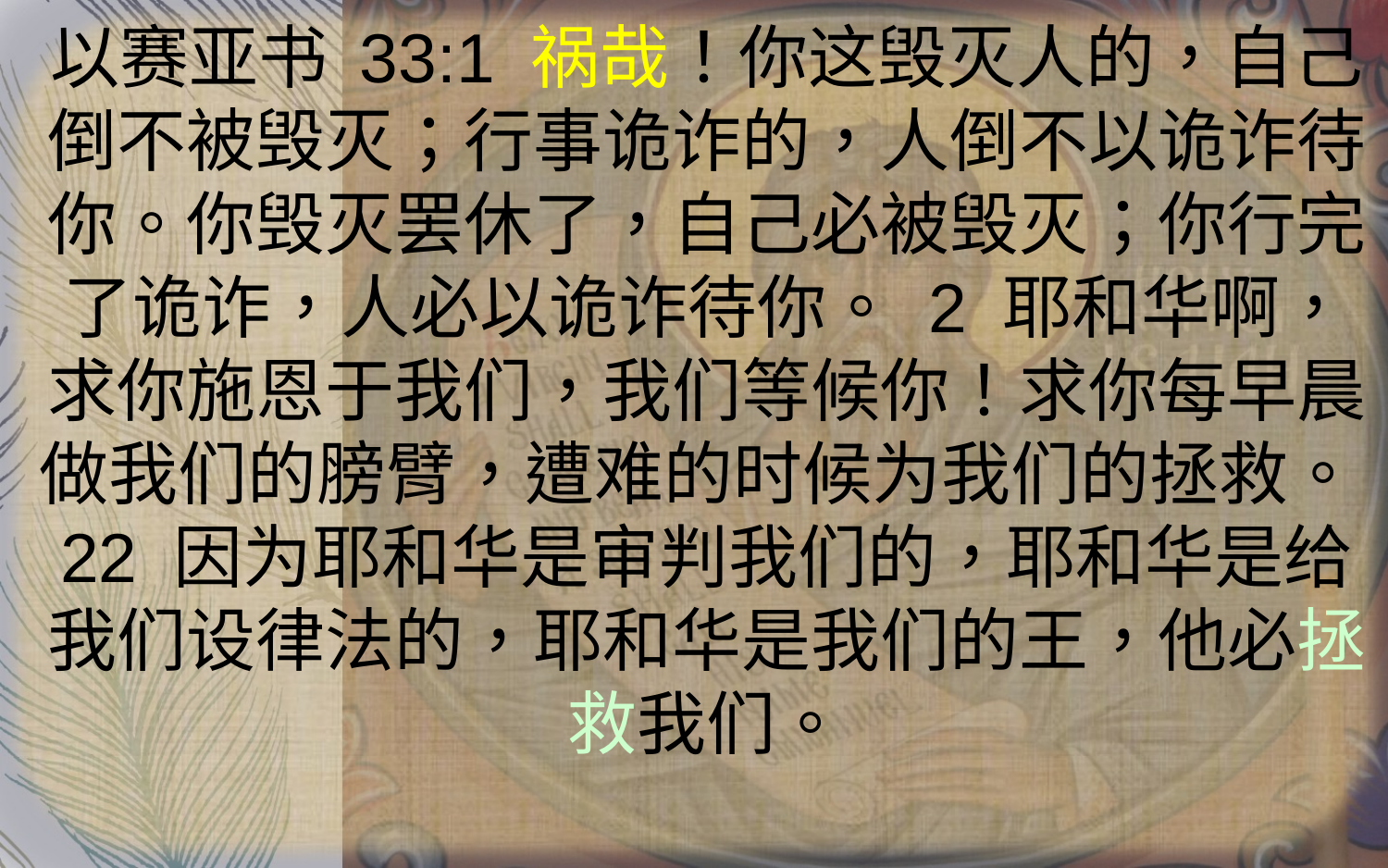

# 以赛亚书 33:1 祸哉！你这毁灭人的，自己倒不被毁灭；行事诡诈的，人倒不以诡诈待你。你毁灭罢休了，自己必被毁灭；你行完了诡诈，人必以诡诈待你。 2 耶和华啊，求你施恩于我们，我们等候你！求你每早晨做我们的膀臂，遭难的时候为我们的拯救。22 因为耶和华是审判我们的，耶和华是给我们设律法的，耶和华是我们的王，他必拯救我们。